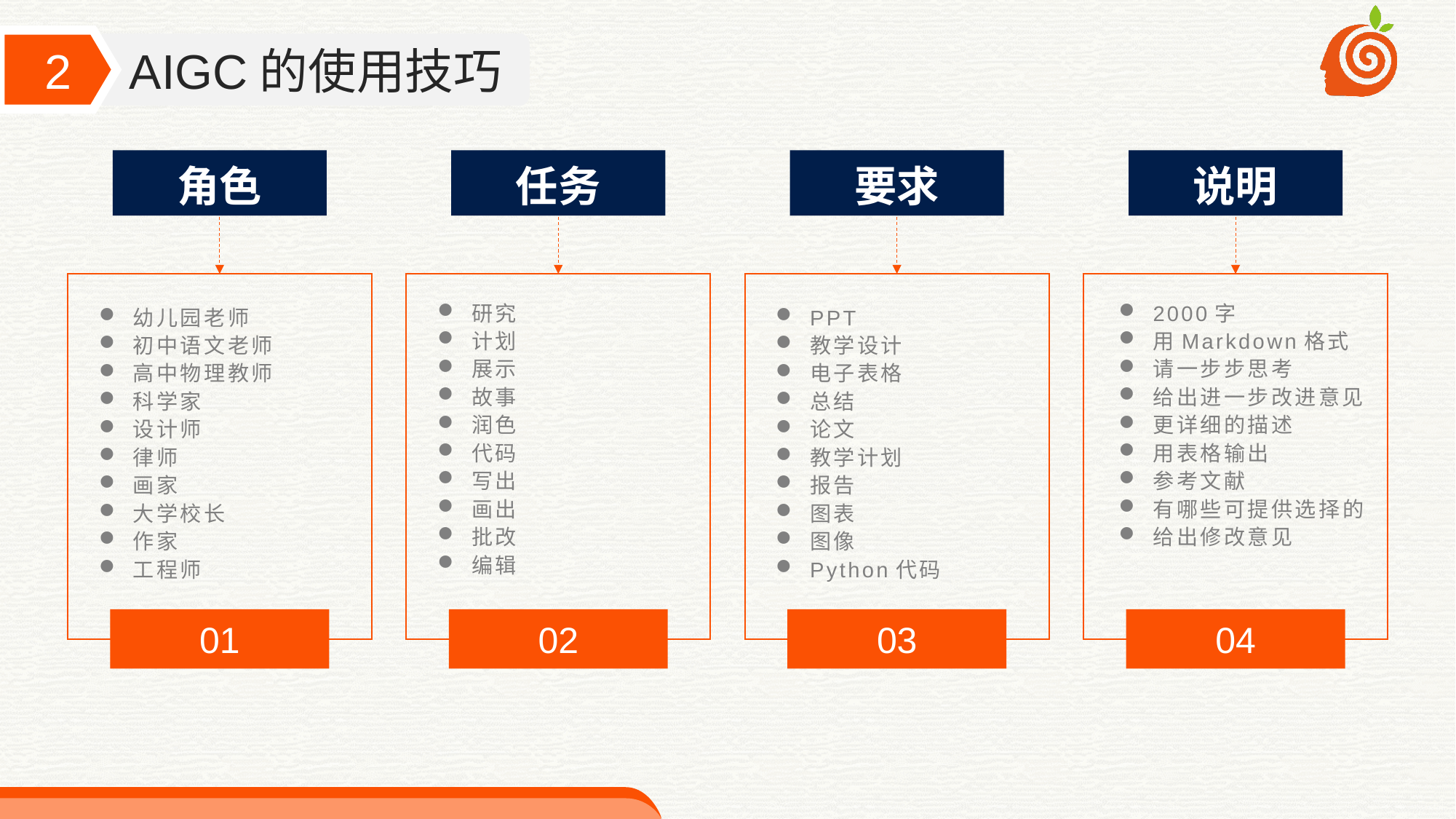

角色

01
幼儿园老师
初中语文老师
高中物理教师
科学家
设计师
律师
画家
大学校长
作家
工程师

任务

02
研究
计划
展示
故事
润色
代码
写出
画出
批改
编辑

要求

03
PPT
教学设计
电子表格
总结
论文
教学计划
报告
图表
图像
Python代码

说明

04
2000字
用Markdown格式
请一步步思考
给出进一步改进意见
更详细的描述
用表格输出
参考文献
有哪些可提供选择的
给出修改意见